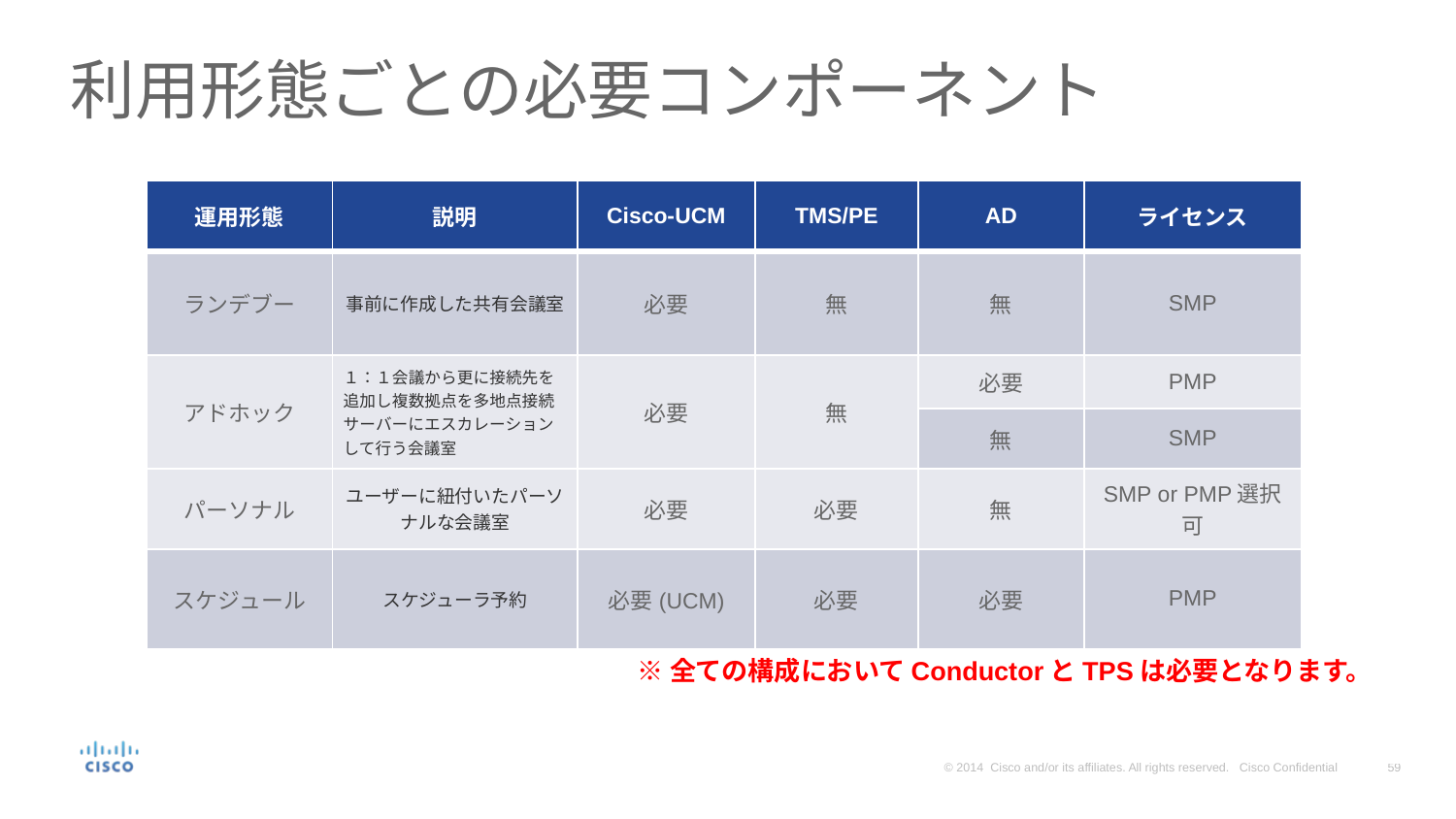

# 利用形態ごとの必要コンポーネント
| 運用形態 | 説明 | Cisco-UCM | TMS/PE | AD | ライセンス |
| --- | --- | --- | --- | --- | --- |
| ランデブー | 事前に作成した共有会議室 | 必要 | 無 | 無 | SMP |
| アドホック | １：１会議から更に接続先を追加し複数拠点を多地点接続サーバーにエスカレーションして行う会議室 | 必要 | 無 | 必要 | PMP |
|  |  |  |  | 無 | SMP |
| パーソナル | ユーザーに紐付いたパーソナルな会議室 | 必要 | 必要 | 無 | SMP or PMP選択可 |
| スケジュール | スケジューラ予約 | 必要(UCM) | 必要 | 必要 | PMP |
※全ての構成においてConductorとTPSは必要となります。